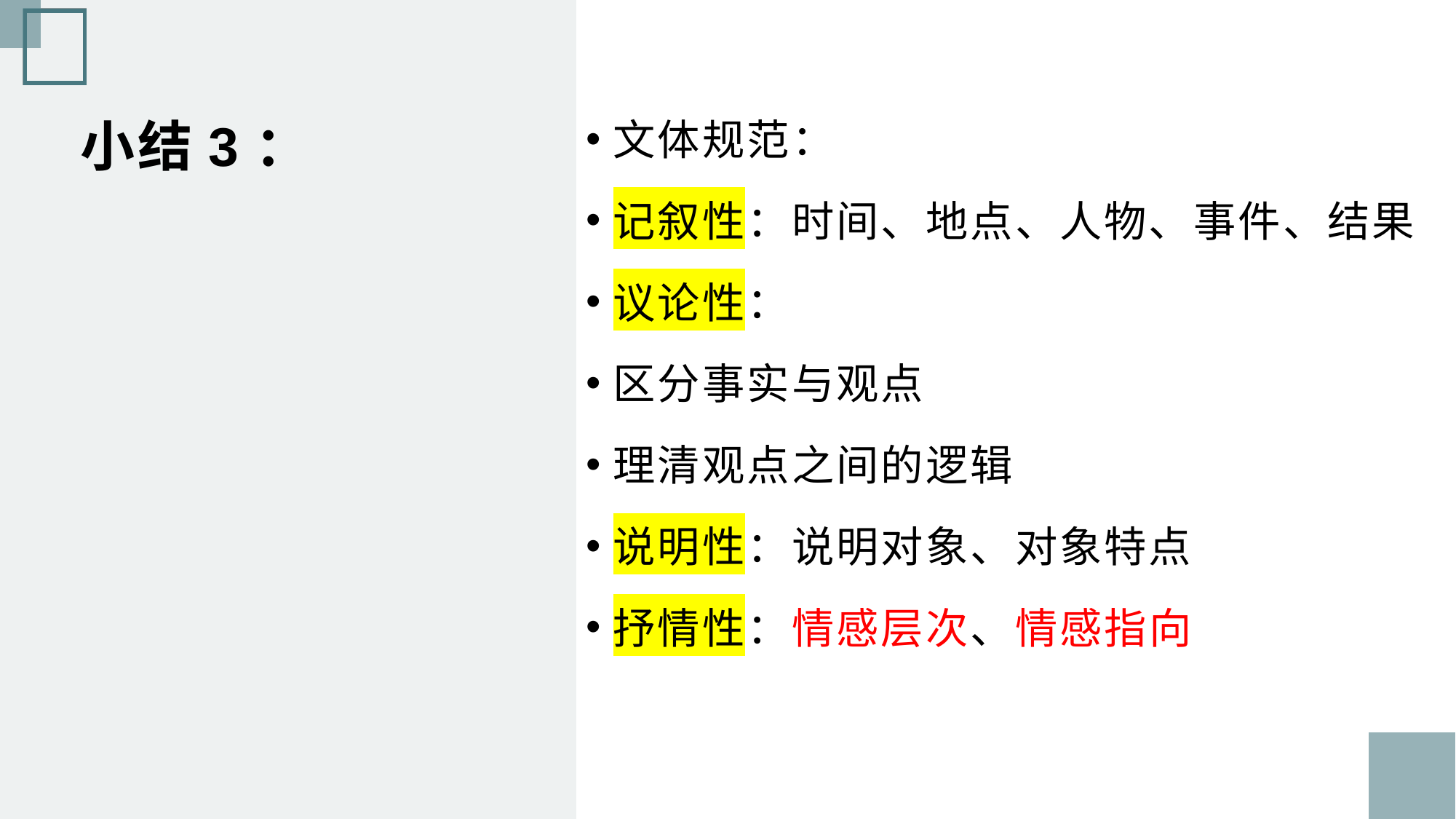

文体规范：
记叙性：时间、地点、人物、事件、结果
议论性：
区分事实与观点
理清观点之间的逻辑
说明性：说明对象、对象特点
抒情性：情感层次、情感指向

# 小结3：